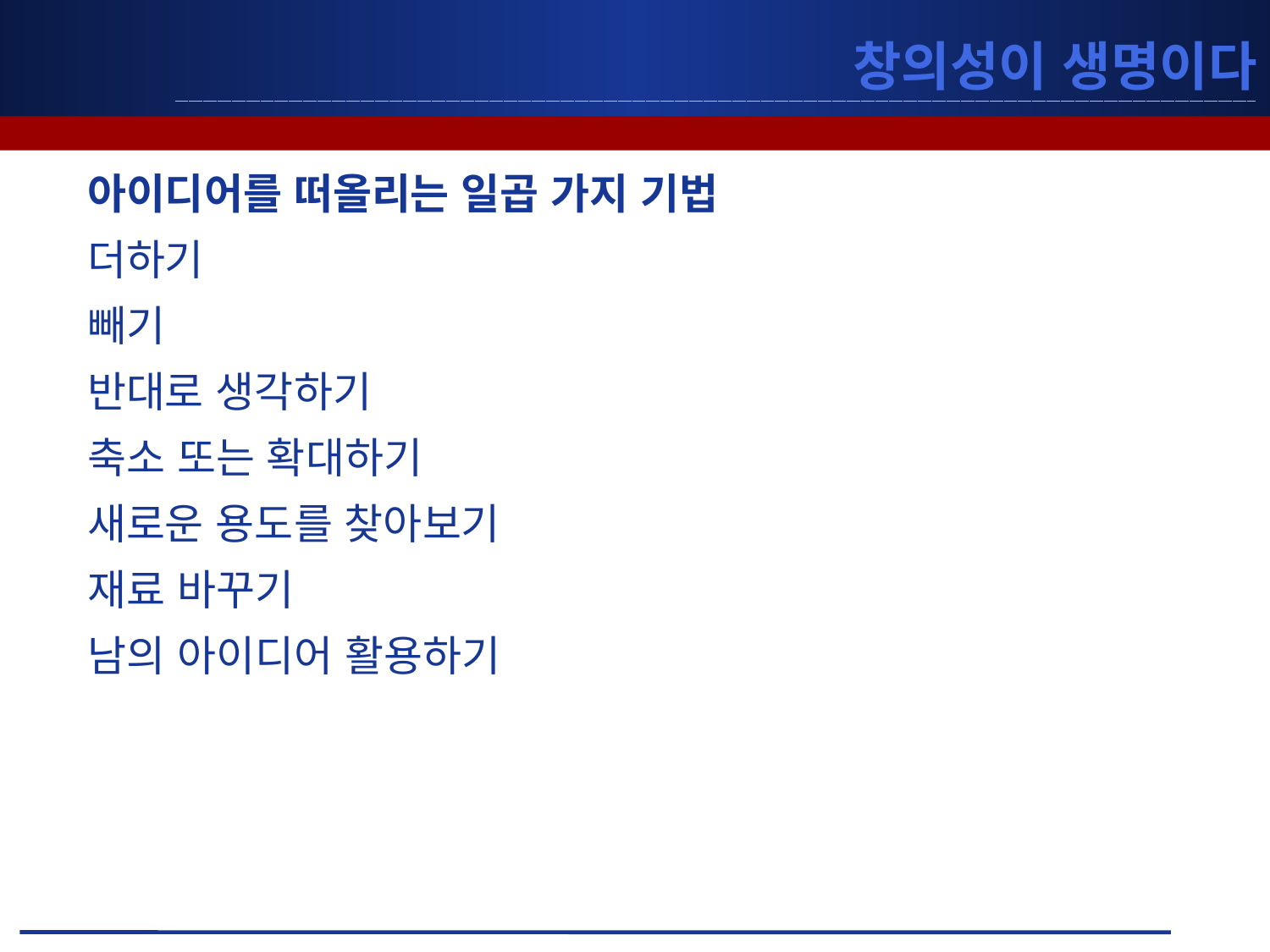

# 창의성이 생명이다
아이디어를 떠올리는 일곱 가지 기법
더하기
빼기
반대로 생각하기
축소 또는 확대하기
새로운 용도를 찾아보기
재료 바꾸기
남의 아이디어 활용하기